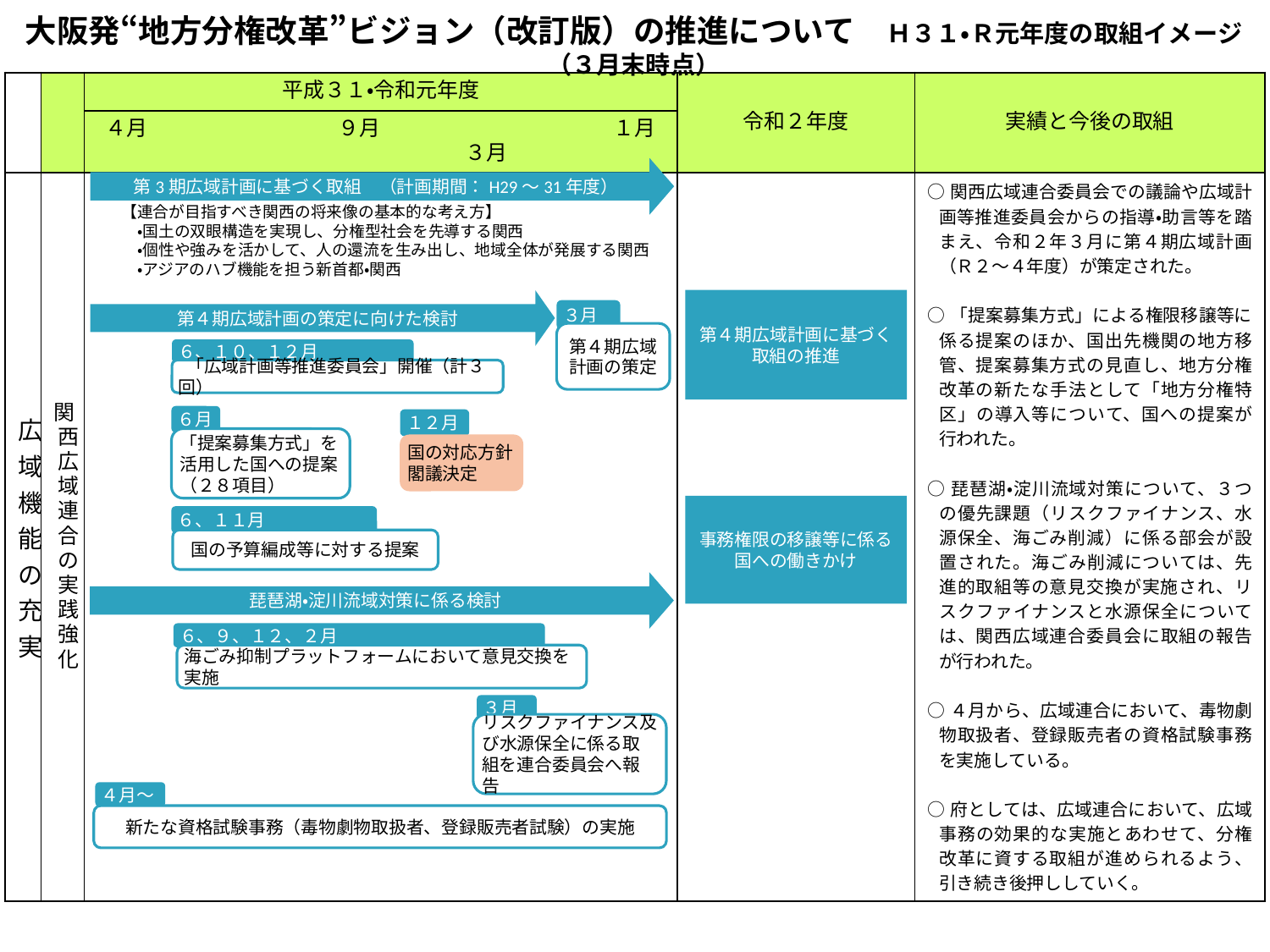

大阪発“地方分権改革”ビジョン（改訂版）の推進について　Ｈ３１・Ｒ元年度の取組イメージ（３月末時点）
|  |  | 平成３１・令和元年度 | 令和２年度 | 実績と今後の取組 |
| --- | --- | --- | --- | --- |
|  |  | ４月　　　　　　　　　９月　　　　　　　　　　　１月　　　　　　　　　　３月 |  |  |
| 広域機能の充実 | 関西広域連合の実践強化 |  |  | ○関西広域連合委員会での議論や広域計画等推進委員会からの指導・助言等を踏まえ、令和２年３月に第４期広域計画（Ｒ２～４年度）が策定された。 ○「提案募集方式」による権限移譲等に係る提案のほか、国出先機関の地方移管、提案募集方式の見直し、地方分権改革の新たな手法として「地方分権特区」の導入等について、国への提案が行われた。 ○琵琶湖・淀川流域対策について、３つの優先課題（リスクファイナンス、水源保全、海ごみ削減）に係る部会が設置された。海ごみ削減については、先進的取組等の意見交換が実施され、リスクファイナンスと水源保全については、関西広域連合委員会に取組の報告が行われた。 ○４月から、広域連合において、毒物劇物取扱者、登録販売者の資格試験事務を実施している。 ○府としては、広域連合において、広域事務の効果的な実施とあわせて、分権改革に資する取組が進められるよう、引き続き後押ししていく。 |
第3期広域計画に基づく取組　（計画期間：H29～31年度）
【連合が目指すべき関西の将来像の基本的な考え方】
　・国土の双眼構造を実現し、分権型社会を先導する関西
　・個性や強みを活かして、人の還流を生み出し、地域全体が発展する関西
　・アジアのハブ機能を担う新首都・関西
第４期広域計画に基づく
取組の推進
第４期広域計画の策定に向けた検討
３月
第４期広域計画の策定
６、１０、１２月
 「広域計画等推進委員会」開催（計３回）
６月
「提案募集方式」を
活用した国への提案（２８項目）
１２月
国の対応方針
閣議決定
事務権限の移譲等に係る
国への働きかけ
６、１１月
国の予算編成等に対する提案
琵琶湖・淀川流域対策に係る検討
６、９、１２、２月
海ごみ抑制プラットフォームにおいて意見交換を実施
３月
リスクファイナンス及び水源保全に係る取組を連合委員会へ報告
４月～
新たな資格試験事務（毒物劇物取扱者、登録販売者試験）の実施